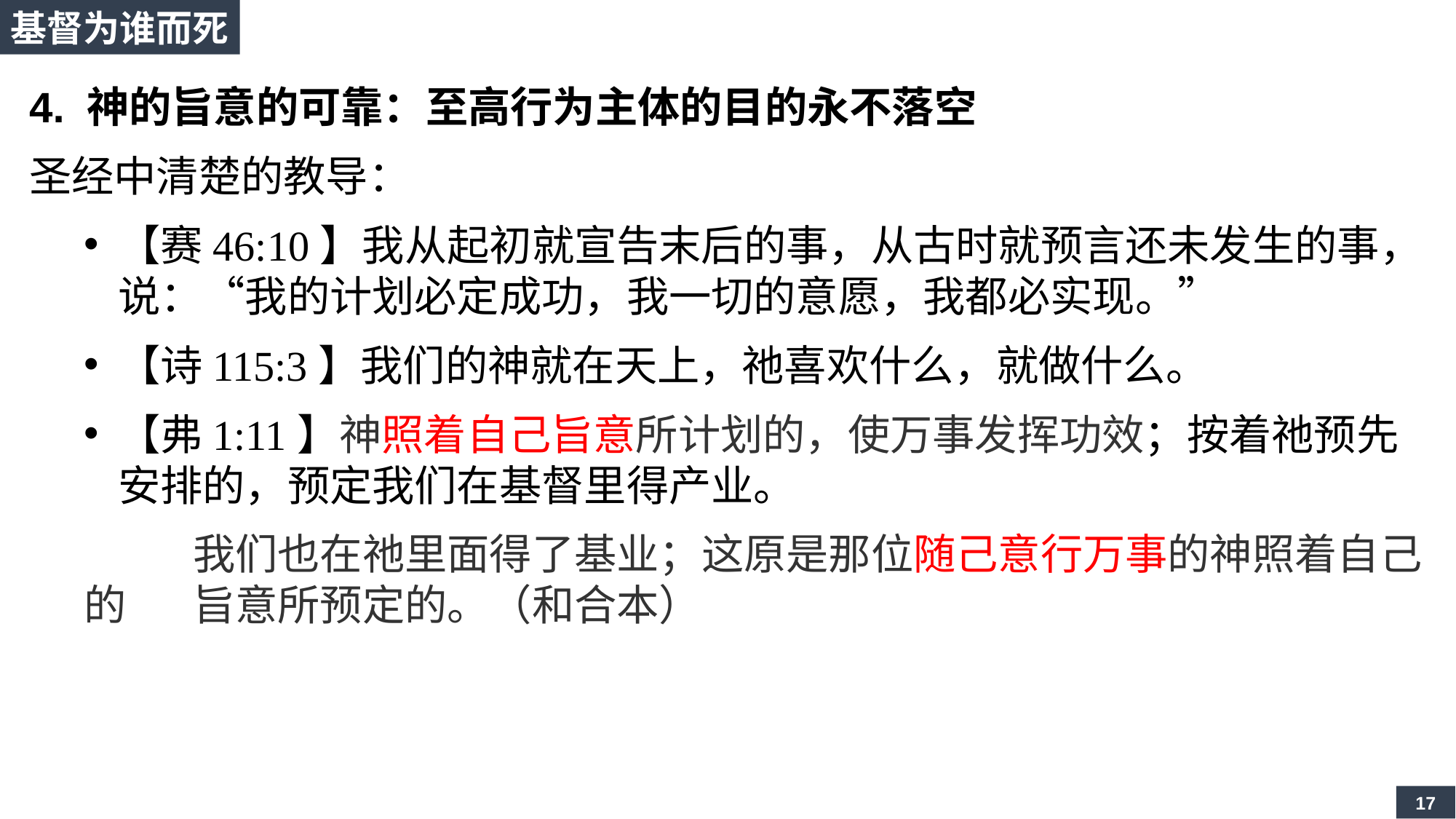

基督为谁而死
4. 神的旨意的可靠：至高行为主体的目的永不落空
圣经中清楚的教导：
【赛46:10】我从起初就宣告末后的事，从古时就预言还未发生的事，说：“我的计划必定成功，我一切的意愿，我都必实现。”
【诗115:3】我们的神就在天上，祂喜欢什么，就做什么。
【弗1:11】神照着自己旨意所计划的，使万事发挥功效；按着祂预先安排的，预定我们在基督里得产业。
	我们也在祂里面得了基业；这原是那位随己意行万事的神照着自己的	旨意所预定的。（和合本）
17